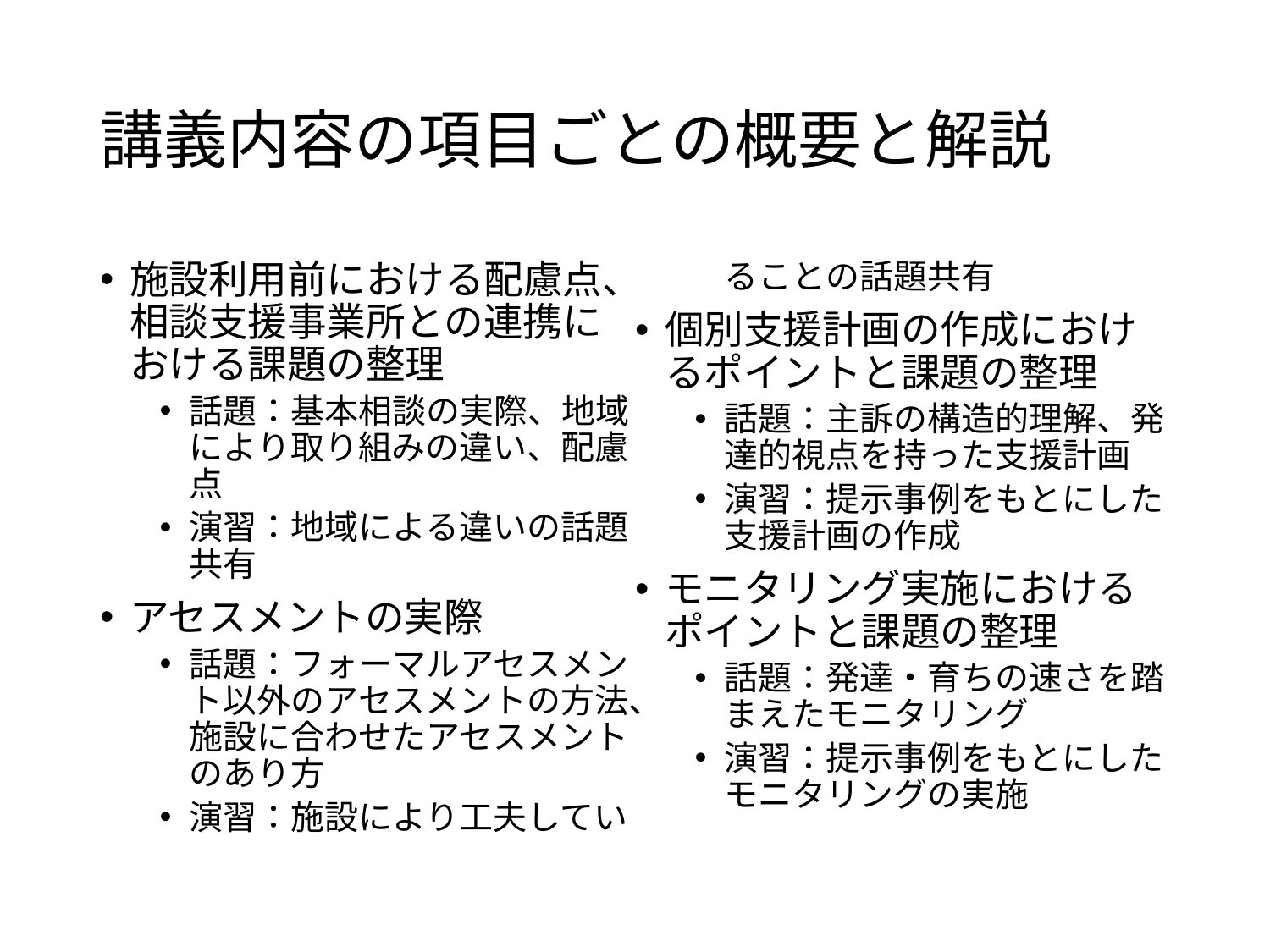

# 講義内容の項目ごとの概要と解説
施設利用前における配慮点、相談支援事業所との連携における課題の整理
話題：基本相談の実際、地域により取り組みの違い、配慮点
演習：地域による違いの話題共有
アセスメントの実際
話題：フォーマルアセスメント以外のアセスメントの方法、施設に合わせたアセスメントのあり方
演習：施設により工夫していることの話題共有
個別支援計画の作成におけるポイントと課題の整理
話題：主訴の構造的理解、発達的視点を持った支援計画
演習：提示事例をもとにした支援計画の作成
モニタリング実施におけるポイントと課題の整理
話題：発達・育ちの速さを踏まえたモニタリング
演習：提示事例をもとにしたモニタリングの実施